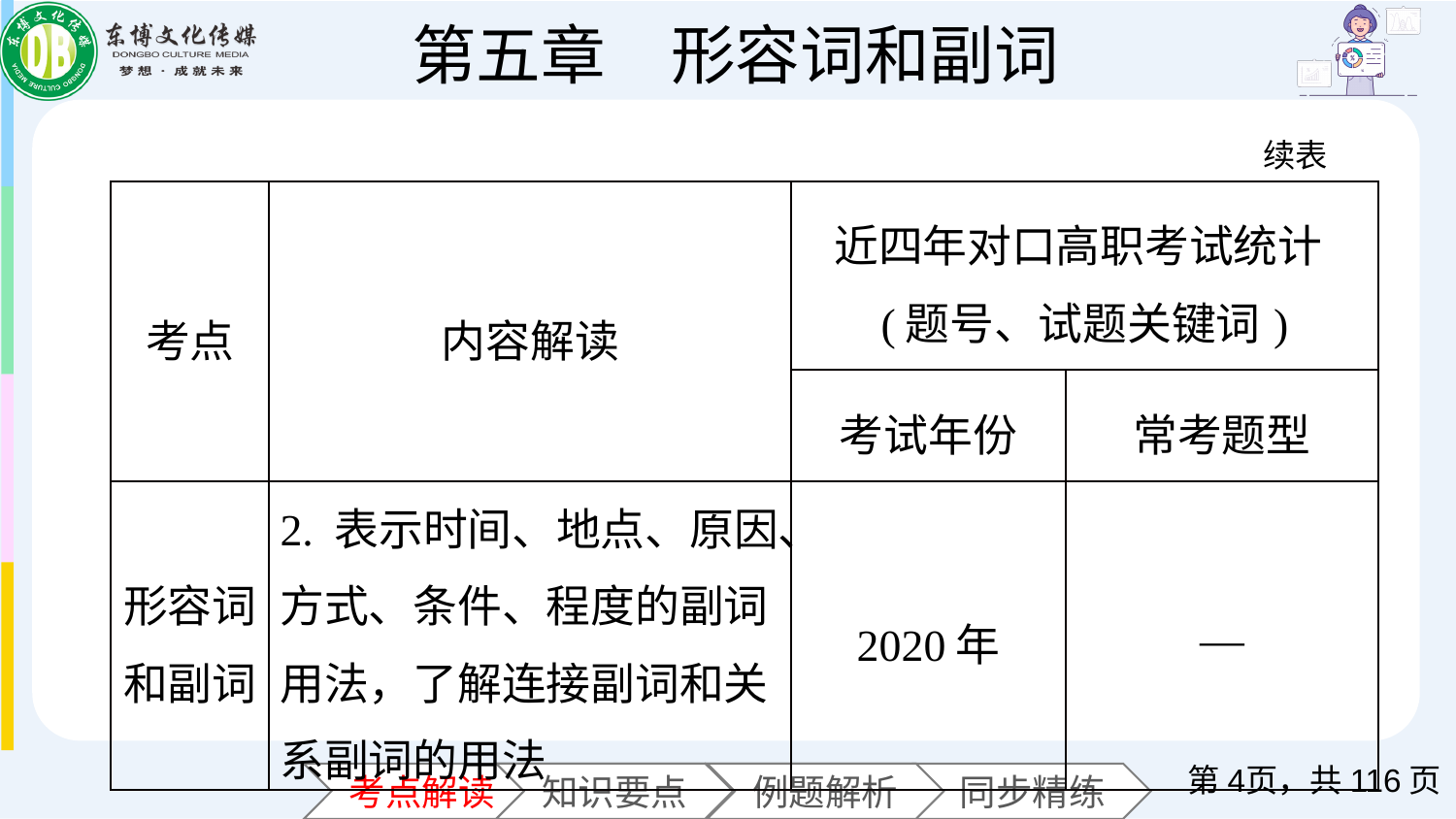

续表
| 考点 | 内容解读 | 近四年对口高职考试统计(题号、试题关键词) |  |
| --- | --- | --- | --- |
|  |  | 考试年份 | 常考题型 |
| 形容词和副词 | 2. 表示时间、地点、原因、方式、条件、程度的副词用法，了解连接副词和关系副词的用法 | 2020年 | — |
第4页，共116页